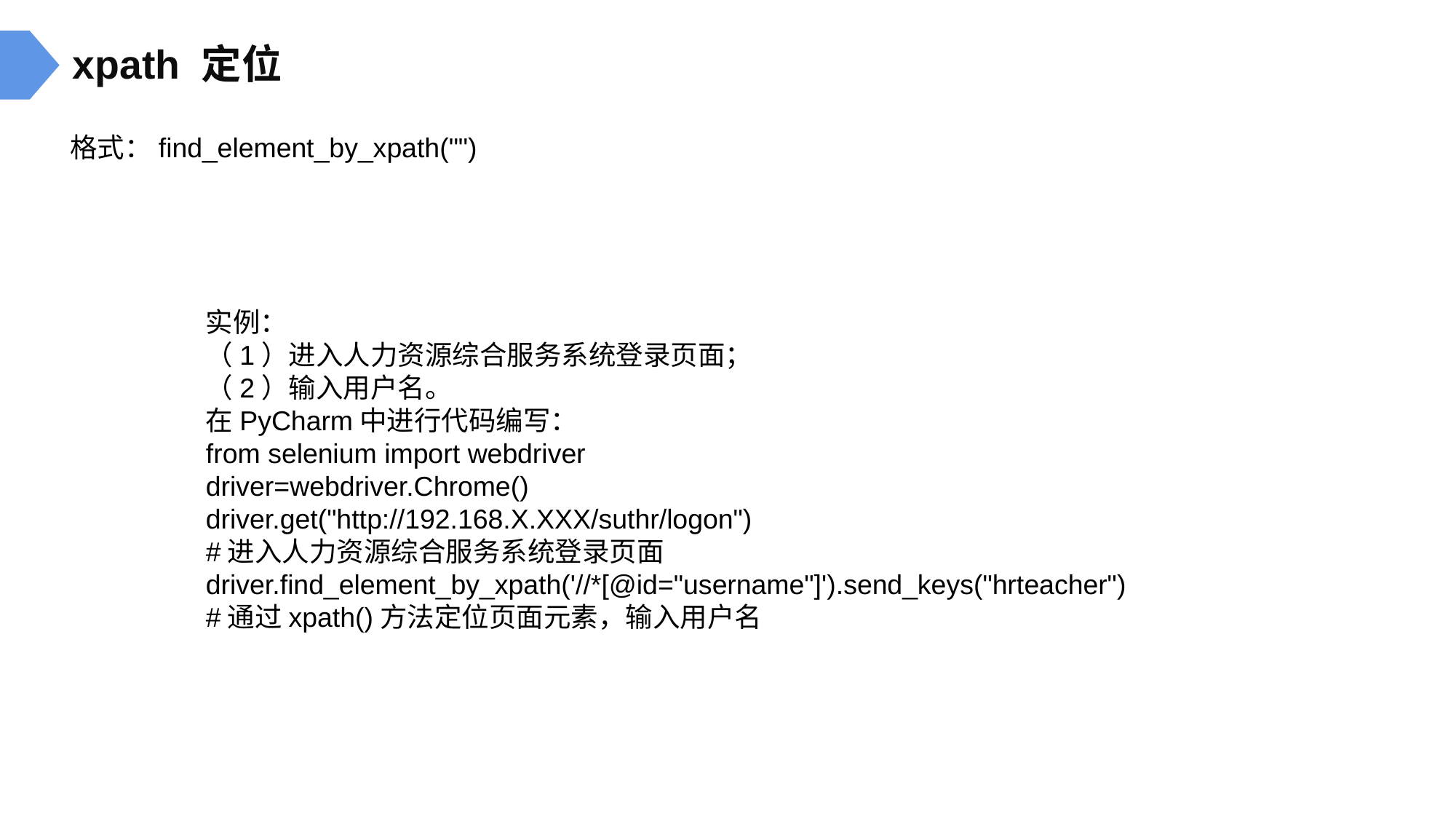

xpath 定位
格式：find_element_by_xpath("")
实例：
（1）进入人力资源综合服务系统登录页面；
（2）输入用户名。
在PyCharm中进行代码编写：
from selenium import webdriver
driver=webdriver.Chrome()
driver.get("http://192.168.X.XXX/suthr/logon")
#进入人力资源综合服务系统登录页面
driver.find_element_by_xpath('//*[@id="username"]').send_keys("hrteacher")
#通过xpath()方法定位页面元素，输入用户名